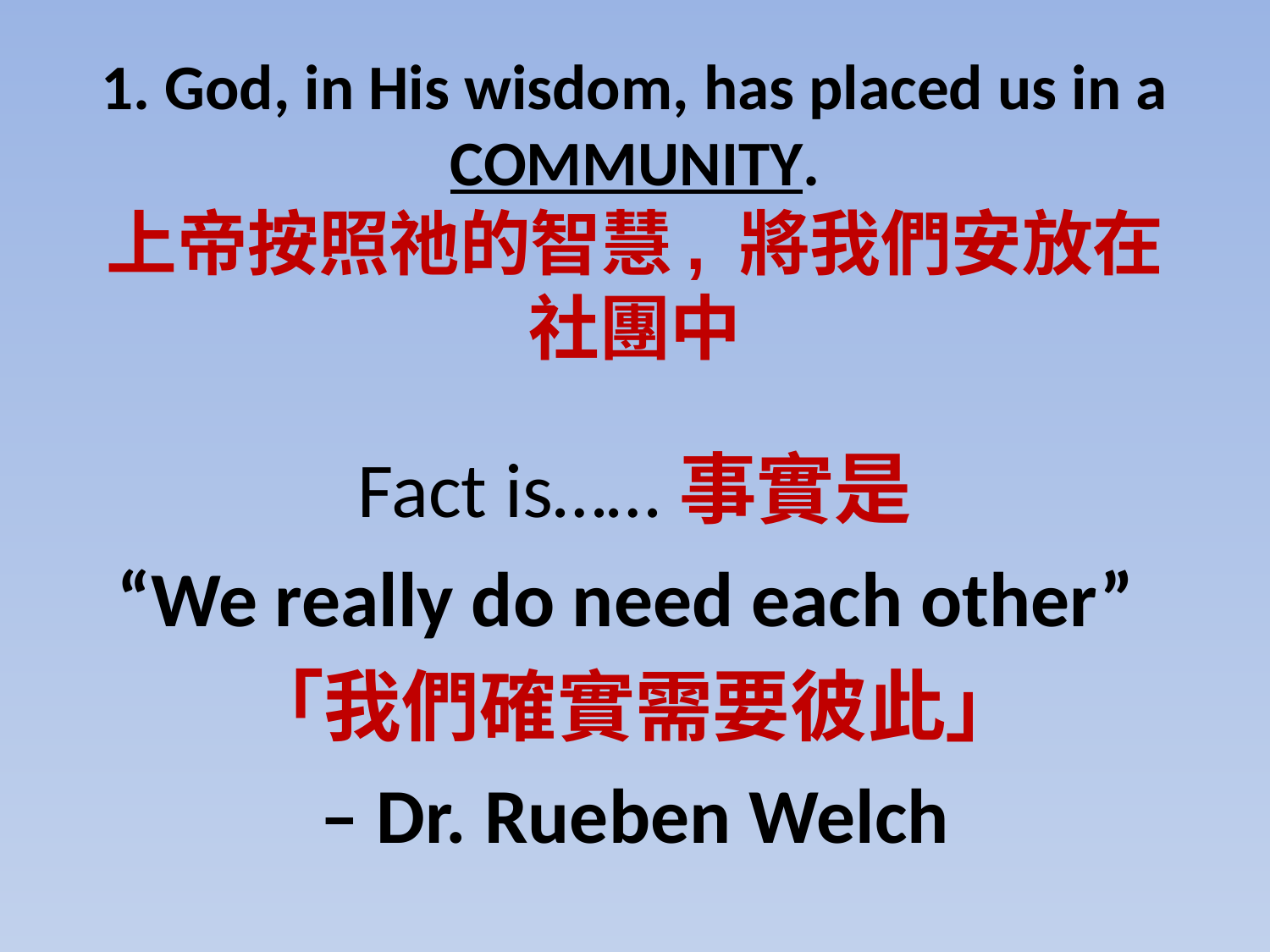

# 1. God, in His wisdom, has placed us in a COMMUNITY. 上帝按照祂的智慧, 將我們安放在社團中
Fact is……事實是
“We really do need each other”
「我們確實需要彼此」
– Dr. Rueben Welch